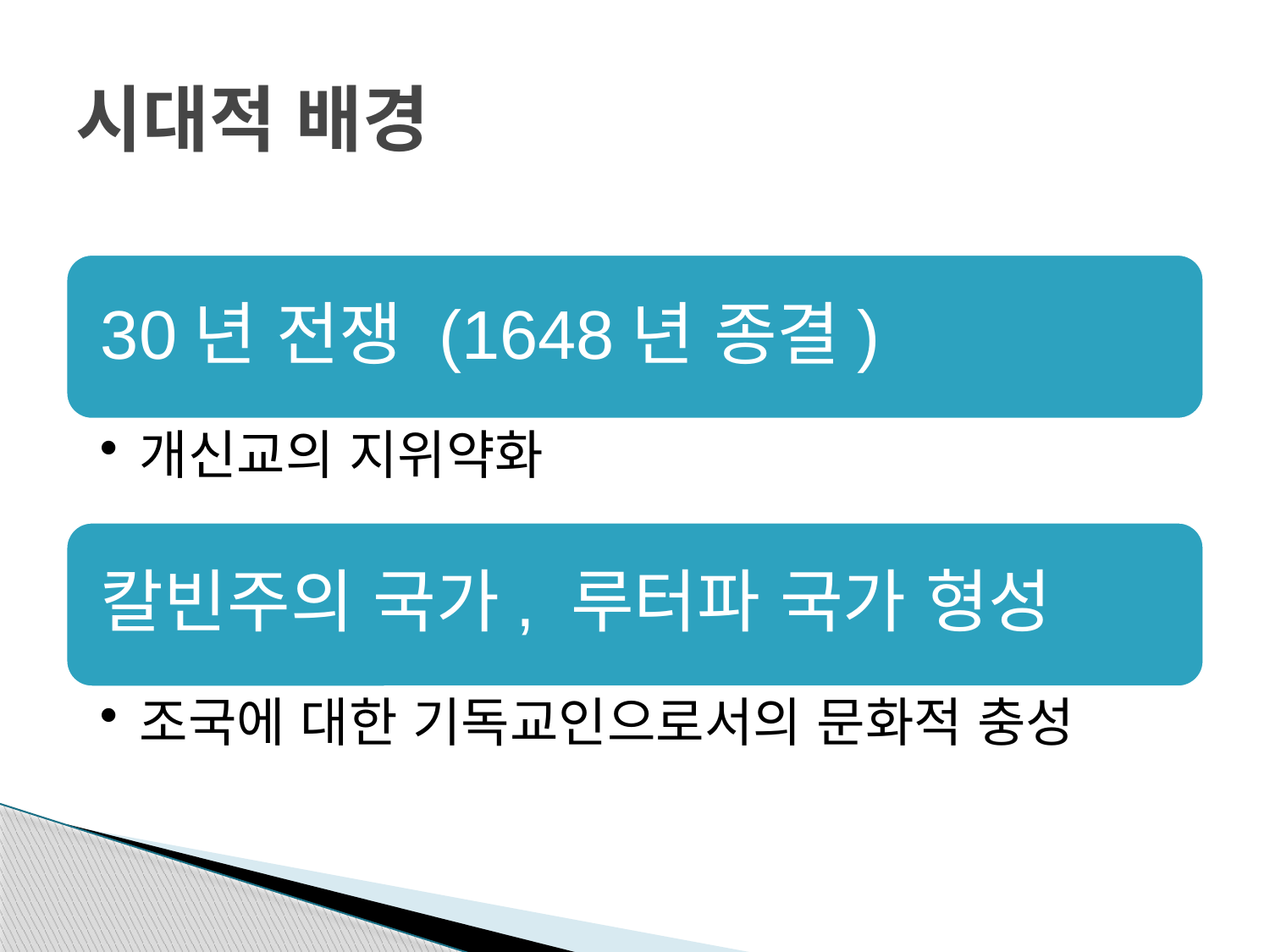

# 시대적 배경
30년 전쟁 (1648년 종결)
개신교의 지위약화
칼빈주의 국가, 루터파 국가 형성
조국에 대한 기독교인으로서의 문화적 충성